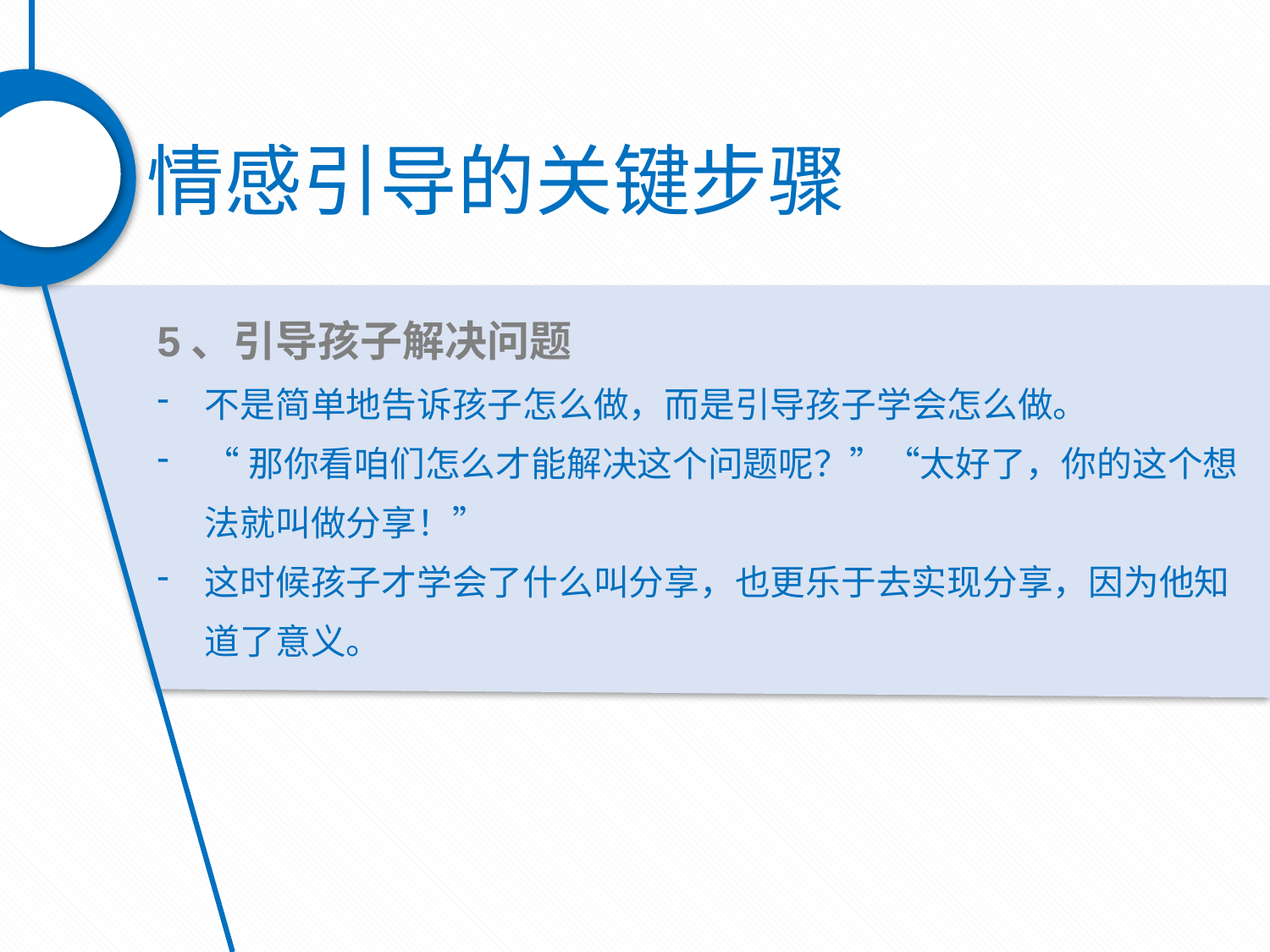

情感引导的关键步骤

5、引导孩子解决问题
不是简单地告诉孩子怎么做，而是引导孩子学会怎么做。
“那你看咱们怎么才能解决这个问题呢？”“太好了，你的这个想法就叫做分享！”
这时候孩子才学会了什么叫分享，也更乐于去实现分享，因为他知道了意义。